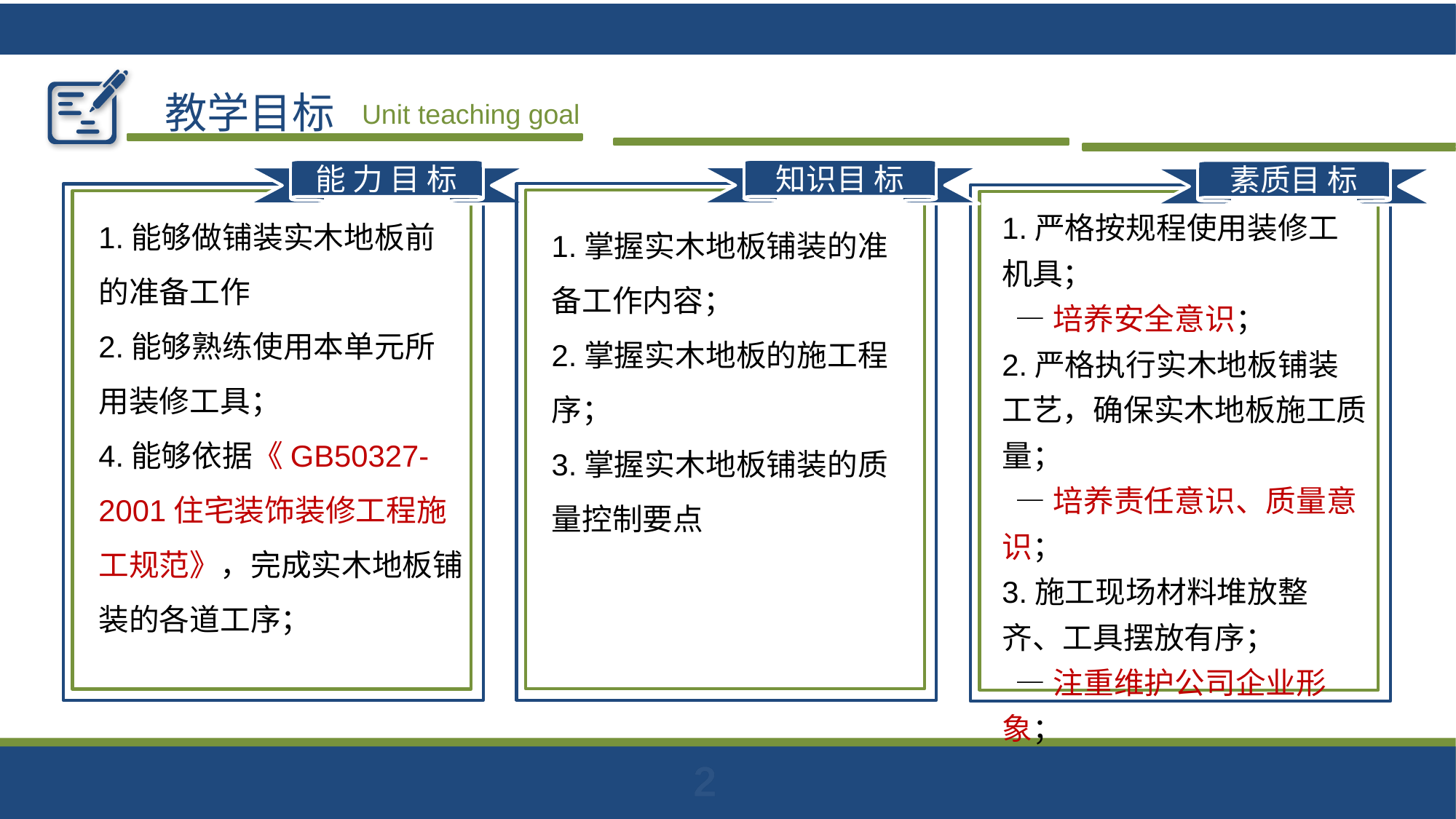

教学目标
Unit teaching goal

知识目 标

1.掌握实木地板铺装的准备工作内容；
2.掌握实木地板的施工程序；
3.掌握实木地板铺装的质量控制要点
能 力 目 标

1.能够做铺装实木地板前的准备工作
2.能够熟练使用本单元所用装修工具；
4.能够依据《GB50327-2001住宅装饰装修工程施工规范》，完成实木地板铺装的各道工序；
素质目 标

1.严格按规程使用装修工机具；
  —培养安全意识；
2.严格执行实木地板铺装工艺，确保实木地板施工质量；
  —培养责任意识、质量意识；
3.施工现场材料堆放整齐、工具摆放有序；
  —注重维护公司企业形象；

2